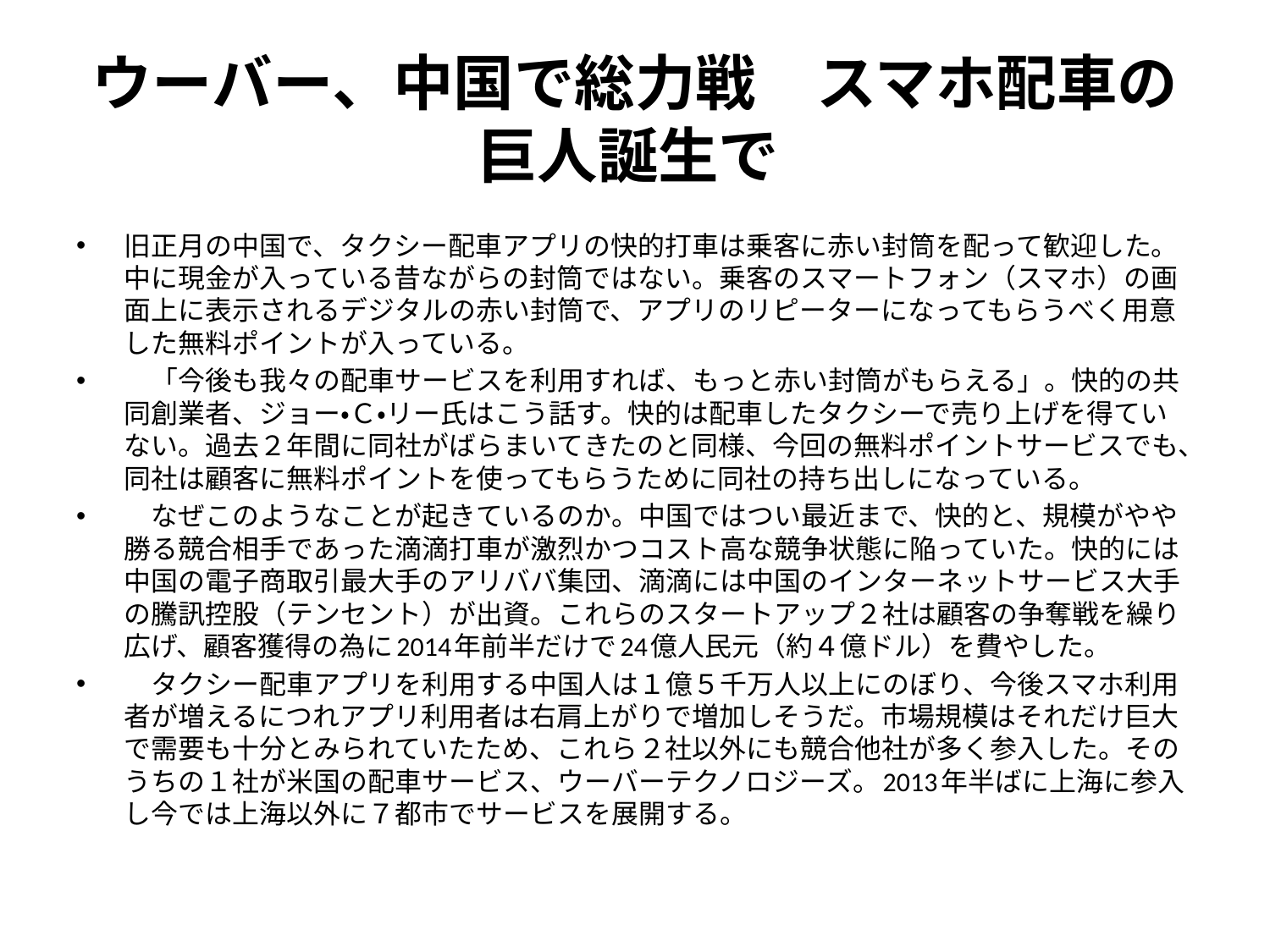

# ウーバー、中国で総力戦　スマホ配車の巨人誕生で
旧正月の中国で、タクシー配車アプリの快的打車は乗客に赤い封筒を配って歓迎した。中に現金が入っている昔ながらの封筒ではない。乗客のスマートフォン（スマホ）の画面上に表示されるデジタルの赤い封筒で、アプリのリピーターになってもらうべく用意した無料ポイントが入っている。
　「今後も我々の配車サービスを利用すれば、もっと赤い封筒がもらえる」。快的の共同創業者、ジョー・Ｃ・リー氏はこう話す。快的は配車したタクシーで売り上げを得ていない。過去２年間に同社がばらまいてきたのと同様、今回の無料ポイントサービスでも、同社は顧客に無料ポイントを使ってもらうために同社の持ち出しになっている。
　なぜこのようなことが起きているのか。中国ではつい最近まで、快的と、規模がやや勝る競合相手であった滴滴打車が激烈かつコスト高な競争状態に陥っていた。快的には中国の電子商取引最大手のアリババ集団、滴滴には中国のインターネットサービス大手の騰訊控股（テンセント）が出資。これらのスタートアップ２社は顧客の争奪戦を繰り広げ、顧客獲得の為に2014年前半だけで24億人民元（約４億ドル）を費やした。
　タクシー配車アプリを利用する中国人は１億５千万人以上にのぼり、今後スマホ利用者が増えるにつれアプリ利用者は右肩上がりで増加しそうだ。市場規模はそれだけ巨大で需要も十分とみられていたため、これら２社以外にも競合他社が多く参入した。そのうちの１社が米国の配車サービス、ウーバーテクノロジーズ。2013年半ばに上海に参入し今では上海以外に７都市でサービスを展開する。